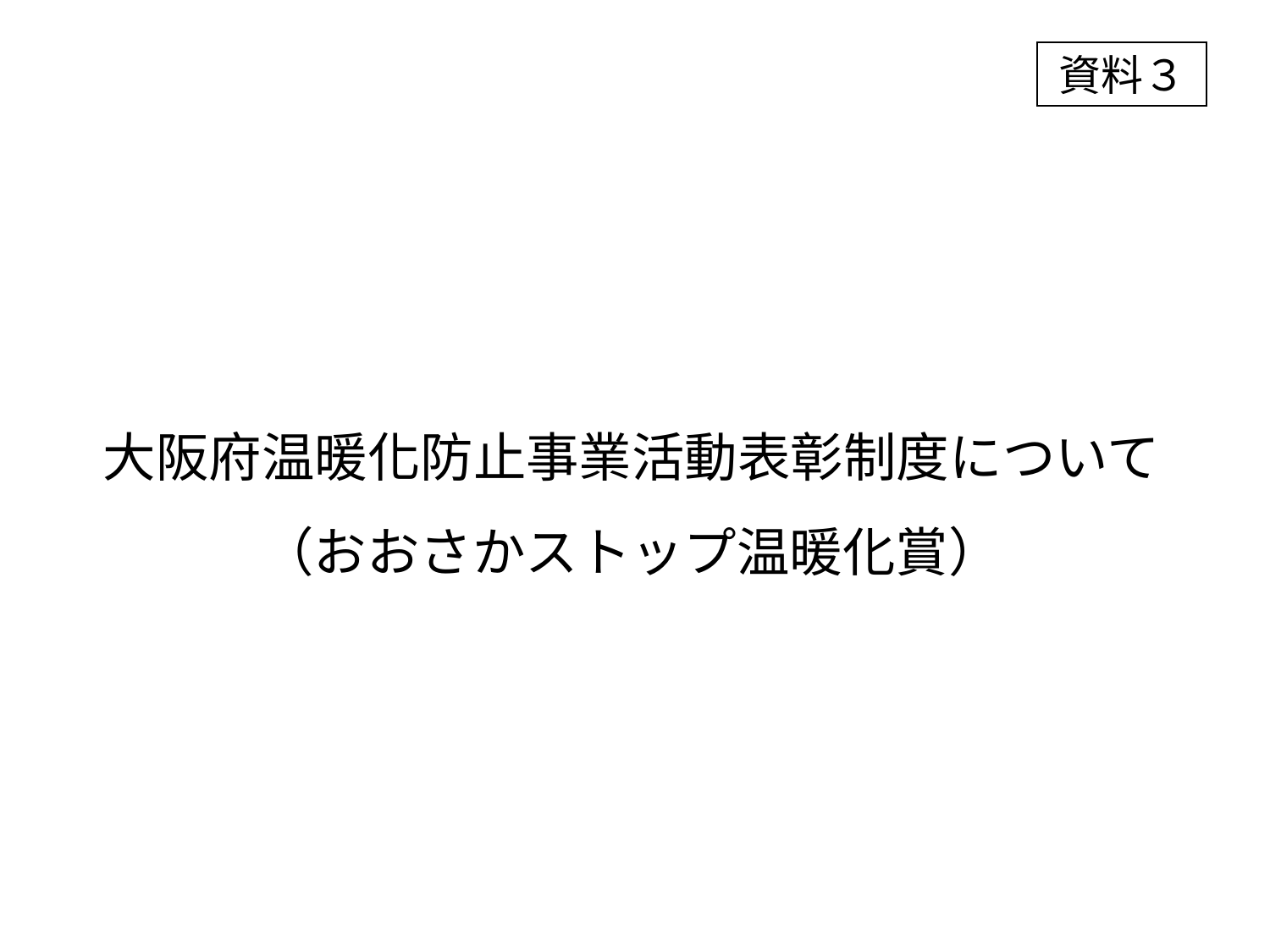

資料３
大阪府温暖化防止事業活動表彰制度について
（おおさかストップ温暖化賞）